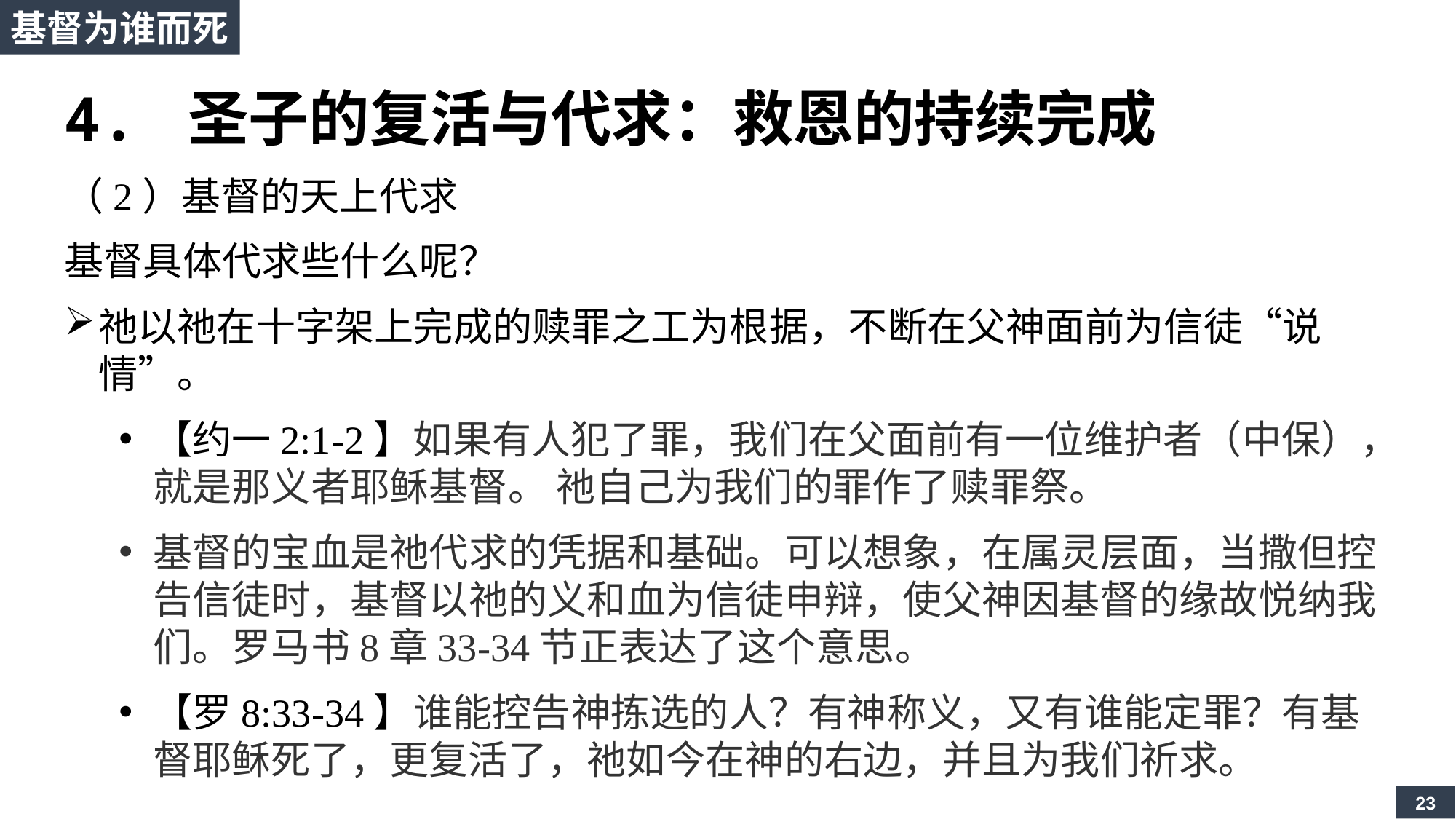

基督为谁而死
4. 圣子的复活与代求：救恩的持续完成
（2）基督的天上代求
基督具体代求些什么呢？
祂以祂在十字架上完成的赎罪之工为根据，不断在父神面前为信徒“说情”。
【约一2:1-2】如果有人犯了罪，我们在父面前有一位维护者（中保），就是那义者耶稣基督。 祂自己为我们的罪作了赎罪祭。
基督的宝血是祂代求的凭据和基础。可以想象，在属灵层面，当撒但控告信徒时，基督以祂的义和血为信徒申辩，使父神因基督的缘故悦纳我们。罗马书8章33-34节正表达了这个意思。
【罗8:33-34】谁能控告神拣选的人？有神称义，又有谁能定罪？有基督耶稣死了，更复活了，祂如今在神的右边，并且为我们祈求。
23